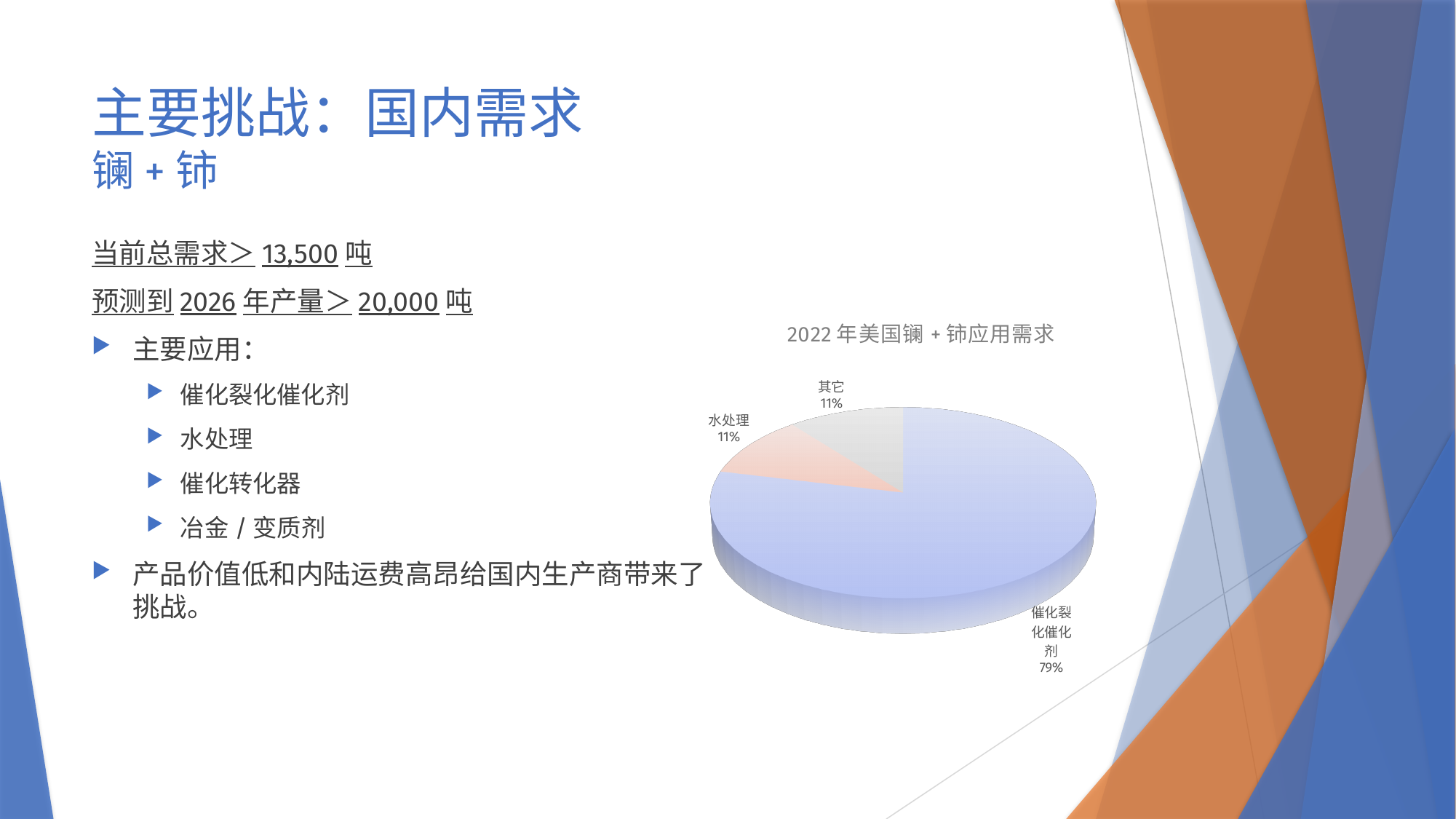

# 主要挑战：国内需求 镧+铈
当前总需求＞13,500吨
预测到2026年产量＞20,000吨
主要应用：
催化裂化催化剂
水处理
催化转化器
冶金/变质剂
产品价值低和内陆运费高昂给国内生产商带来了挑战。

[unsupported chart]